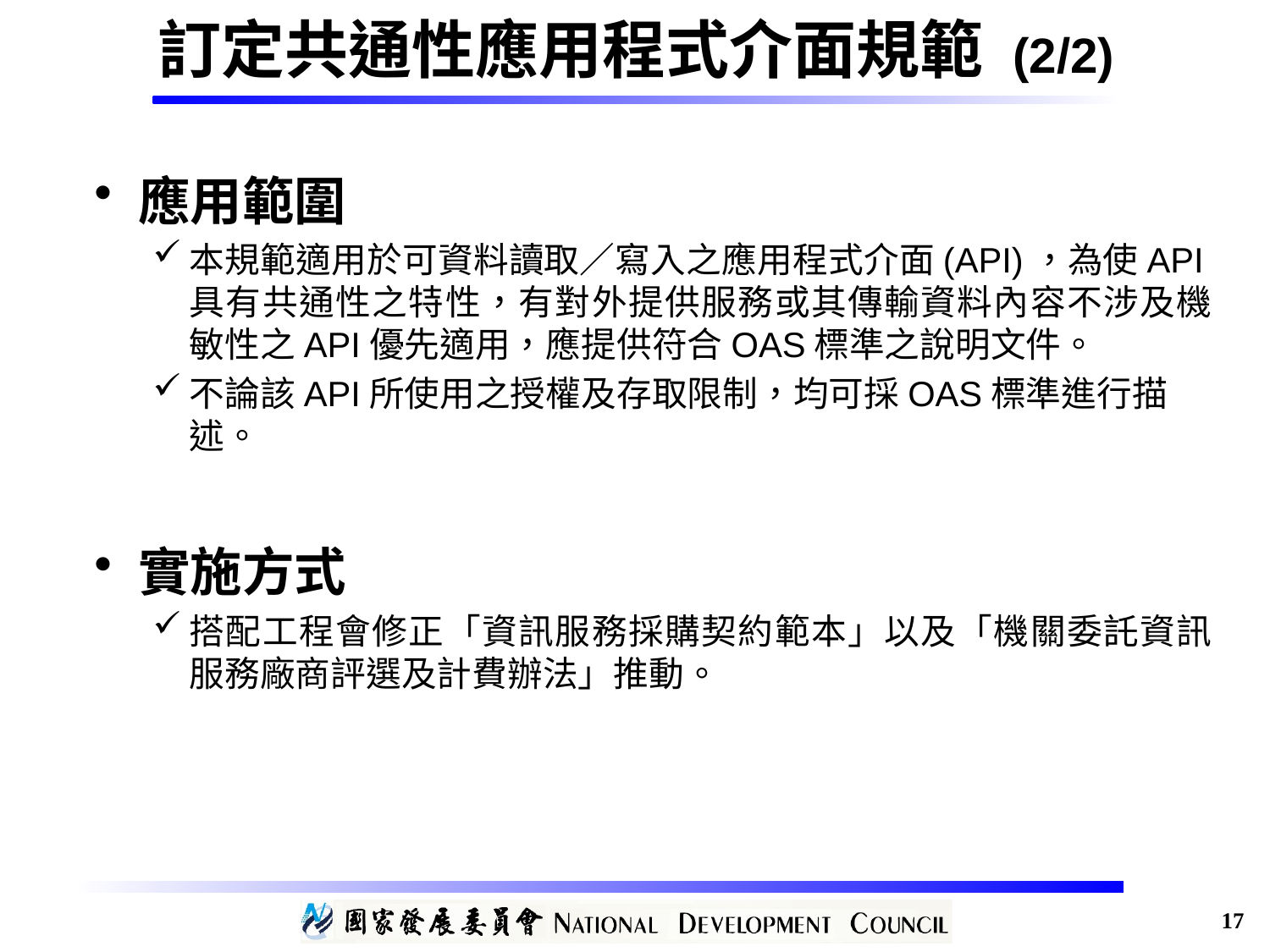

# 訂定共通性應用程式介面規範 (2/2)

應用範圍
本規範適用於可資料讀取／寫入之應用程式介面(API)，為使API具有共通性之特性，有對外提供服務或其傳輸資料內容不涉及機敏性之API優先適用，應提供符合OAS標準之說明文件。
不論該API所使用之授權及存取限制，均可採OAS標準進行描述。

實施方式
搭配工程會修正「資訊服務採購契約範本」以及「機關委託資訊服務廠商評選及計費辦法」推動。

17